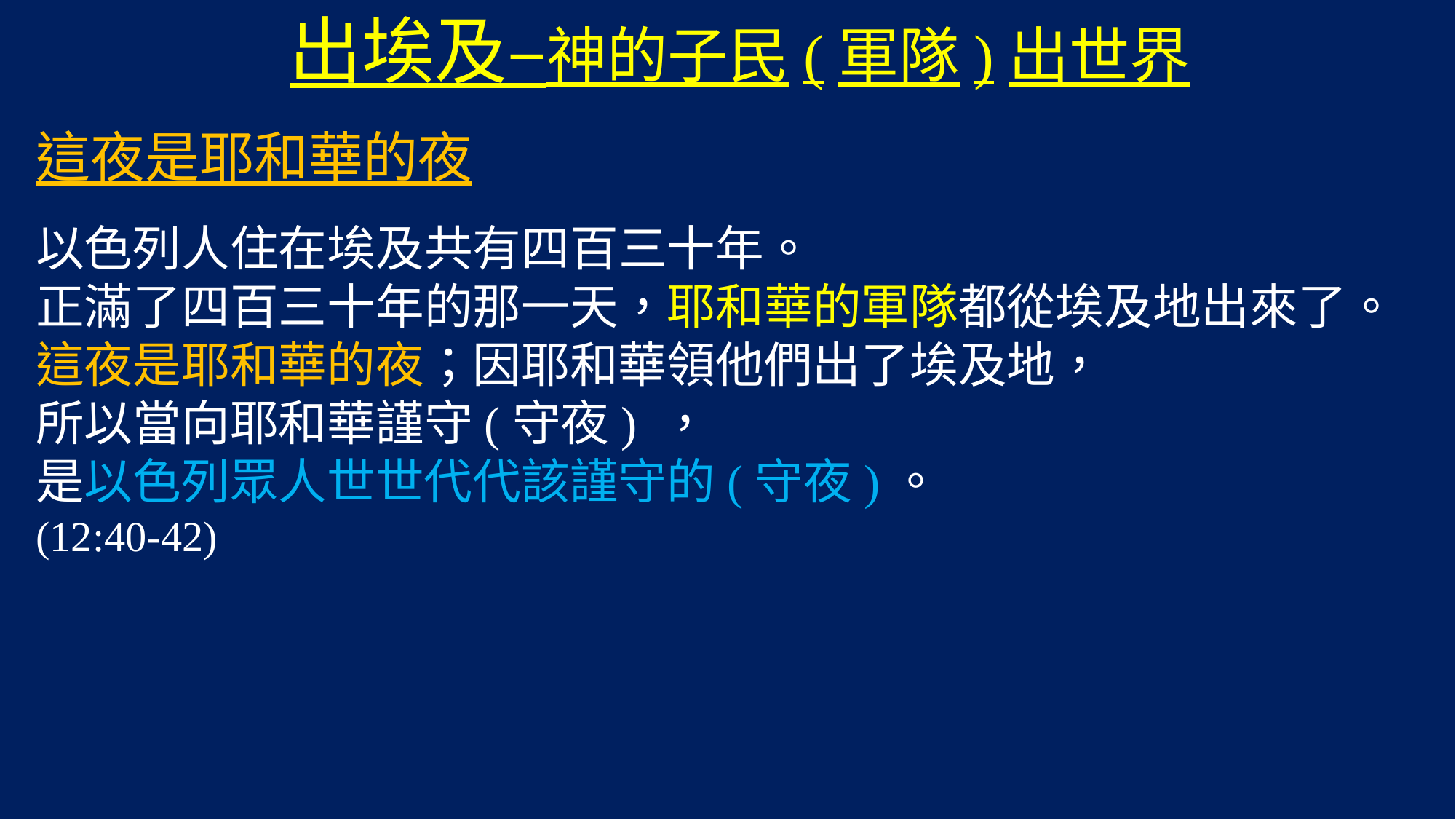

出埃及–神的子民(軍隊)出世界
這夜是耶和華的夜

以色列人住在埃及共有四百三十年。
正滿了四百三十年的那一天，耶和華的軍隊都從埃及地出來了。
這夜是耶和華的夜；因耶和華領他們出了埃及地，
所以當向耶和華謹守(守夜) ，
是以色列眾人世世代代該謹守的(守夜)。
(12:40-42)